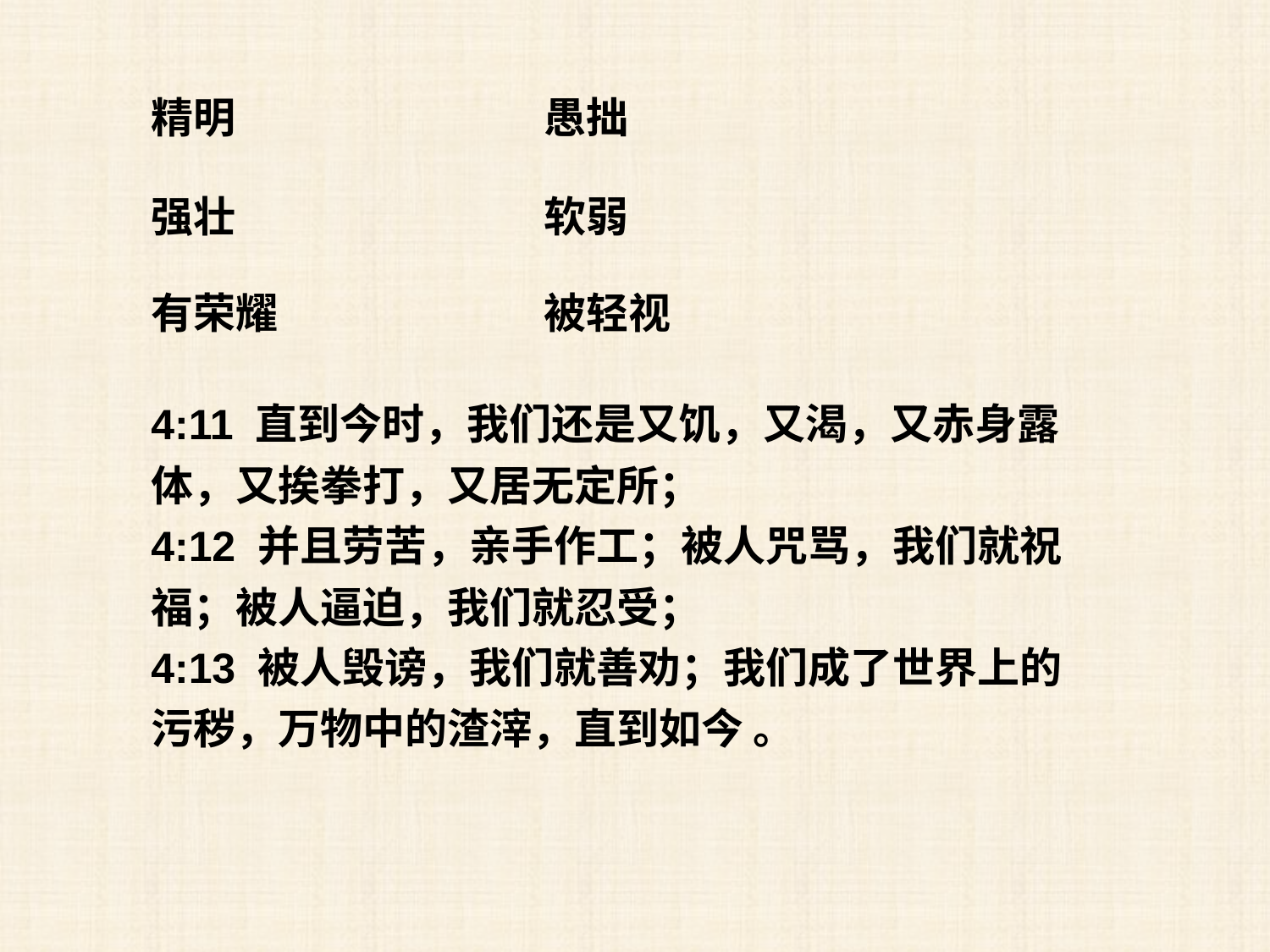

精明
愚拙
强壮
软弱
有荣耀
被轻视
4:11 直到今时，我们还是又饥，又渴，又赤身露体，又挨拳打，又居无定所；
4:12 并且劳苦，亲手作工；被人咒骂，我们就祝福；被人逼迫，我们就忍受；
4:13 被人毁谤，我们就善劝；我们成了世界上的污秽，万物中的渣滓，直到如今 。